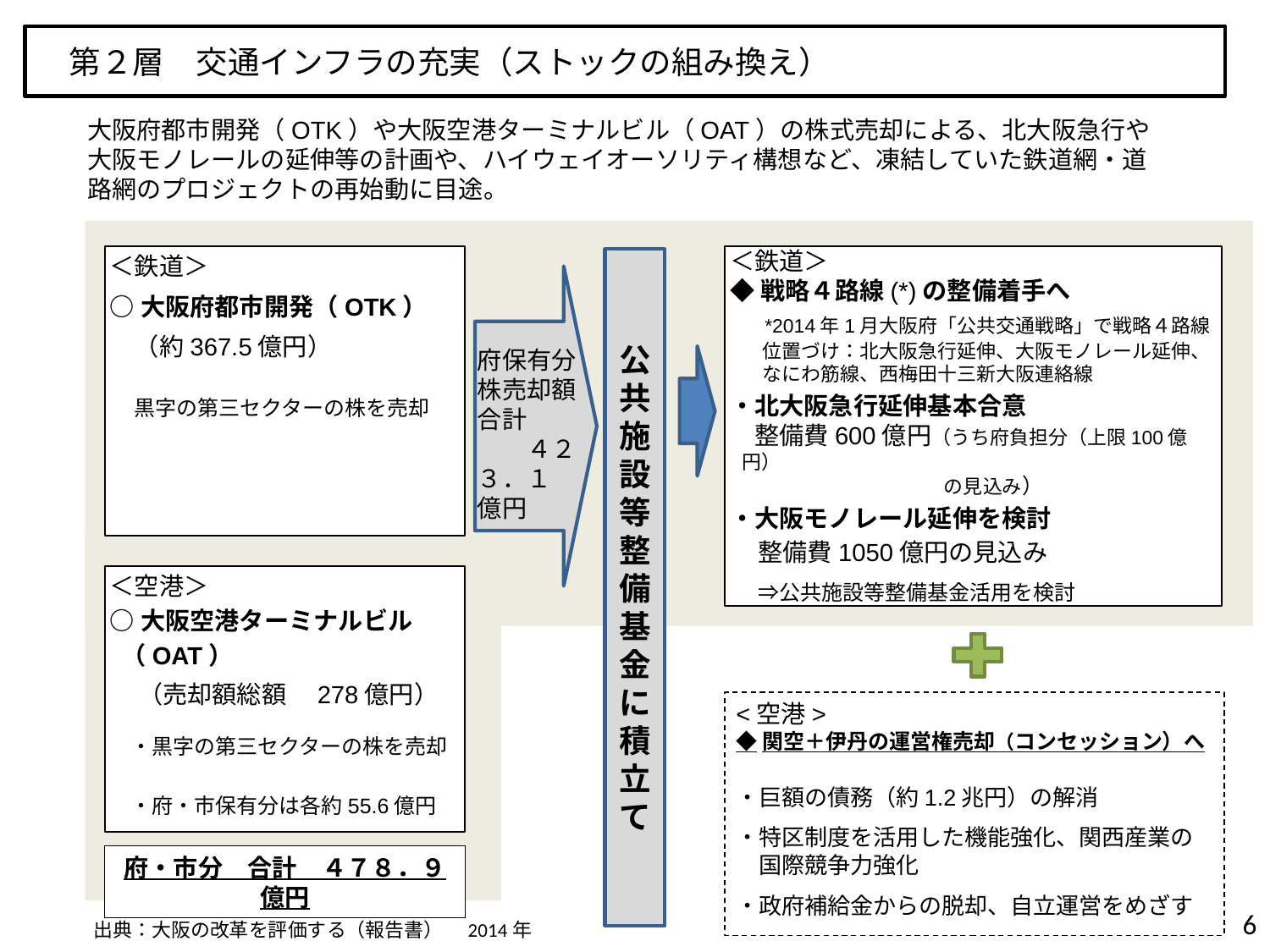

第２層　交通インフラの充実（ストックの組み換え）
大阪府都市開発（OTK）や大阪空港ターミナルビル（OAT）の株式売却による、北大阪急行や大阪モノレールの延伸等の計画や、ハイウェイオーソリティ構想など、凍結していた鉄道網・道路網のプロジェクトの再始動に目途。

＜鉄道＞
○大阪府都市開発（OTK）
（約367.5億円）

黒字の第三セクターの株を売却

＜鉄道＞
◆戦略４路線(*)の整備着手へ
　*2014年1月大阪府「公共交通戦略」で戦略４路線位置づけ：北大阪急行延伸、大阪モノレール延伸、なにわ筋線、西梅田十三新大阪連絡線
・北大阪急行延伸基本合意
　整備費600億円（うち府負担分（上限100億円）
　　　　　　　　　　　の見込み）
・大阪モノレール延伸を検討
　整備費1050億円の見込み
　⇒公共施設等整備基金活用を検討
公共施設等整備基金に積立て

府保有分株売却額合計　　　　４２３．１
億円

＜空港＞
○大阪空港ターミナルビル
 （OAT）
　（売却額総額　278億円）

　・黒字の第三セクターの株を売却

　・府・市保有分は各約55.6億円

<空港>
◆関空＋伊丹の運営権売却（コンセッション）へ

・巨額の債務（約1.2兆円）の解消

・特区制度を活用した機能強化、関西産業の
　国際競争力強化

・政府補給金からの脱却、自立運営をめざす
府・市分　合計　４７８．９億円
6
出典：大阪の改革を評価する（報告書）　2014年